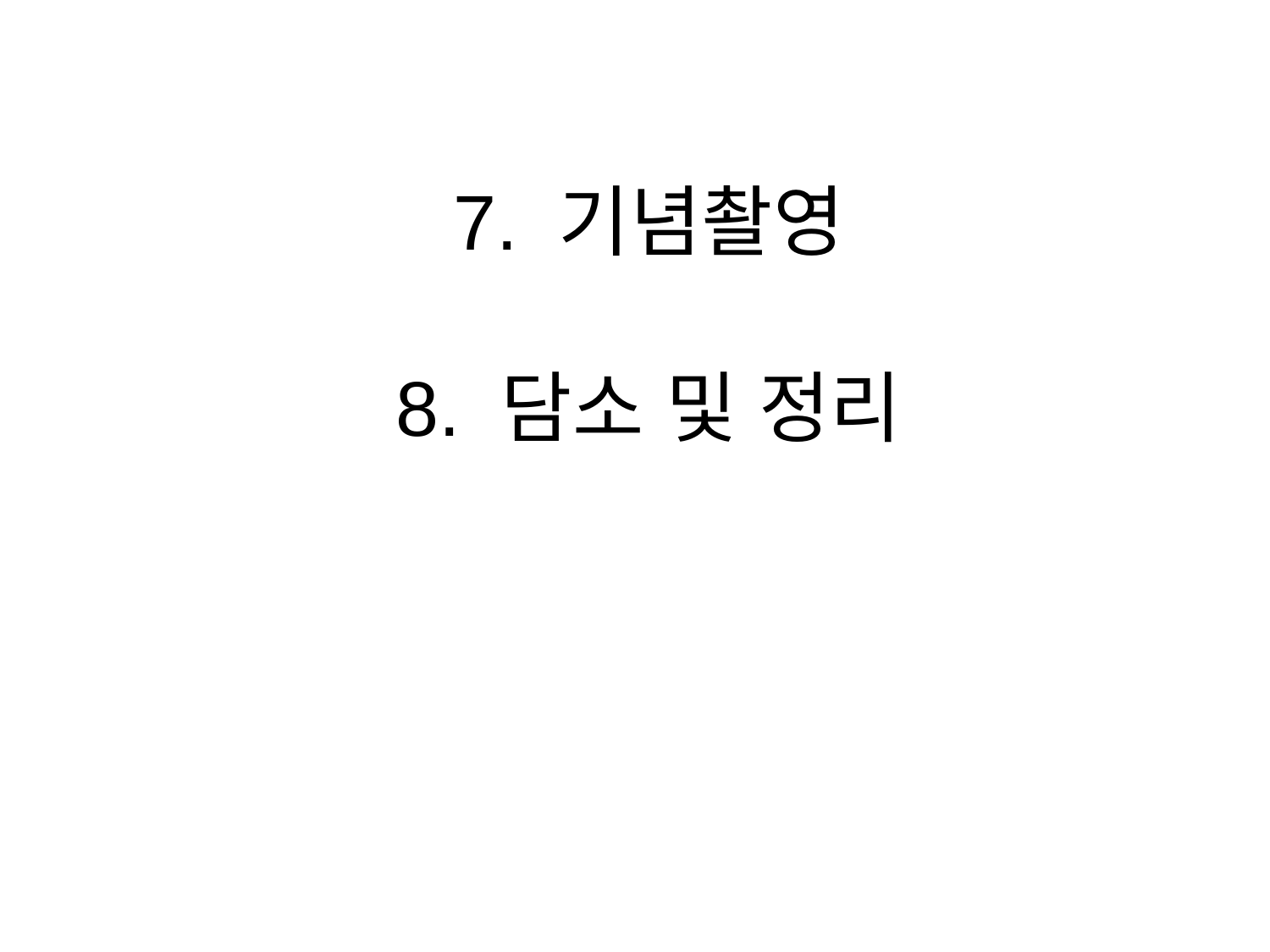

# 7. 기념촬영

8. 담소 및 정리